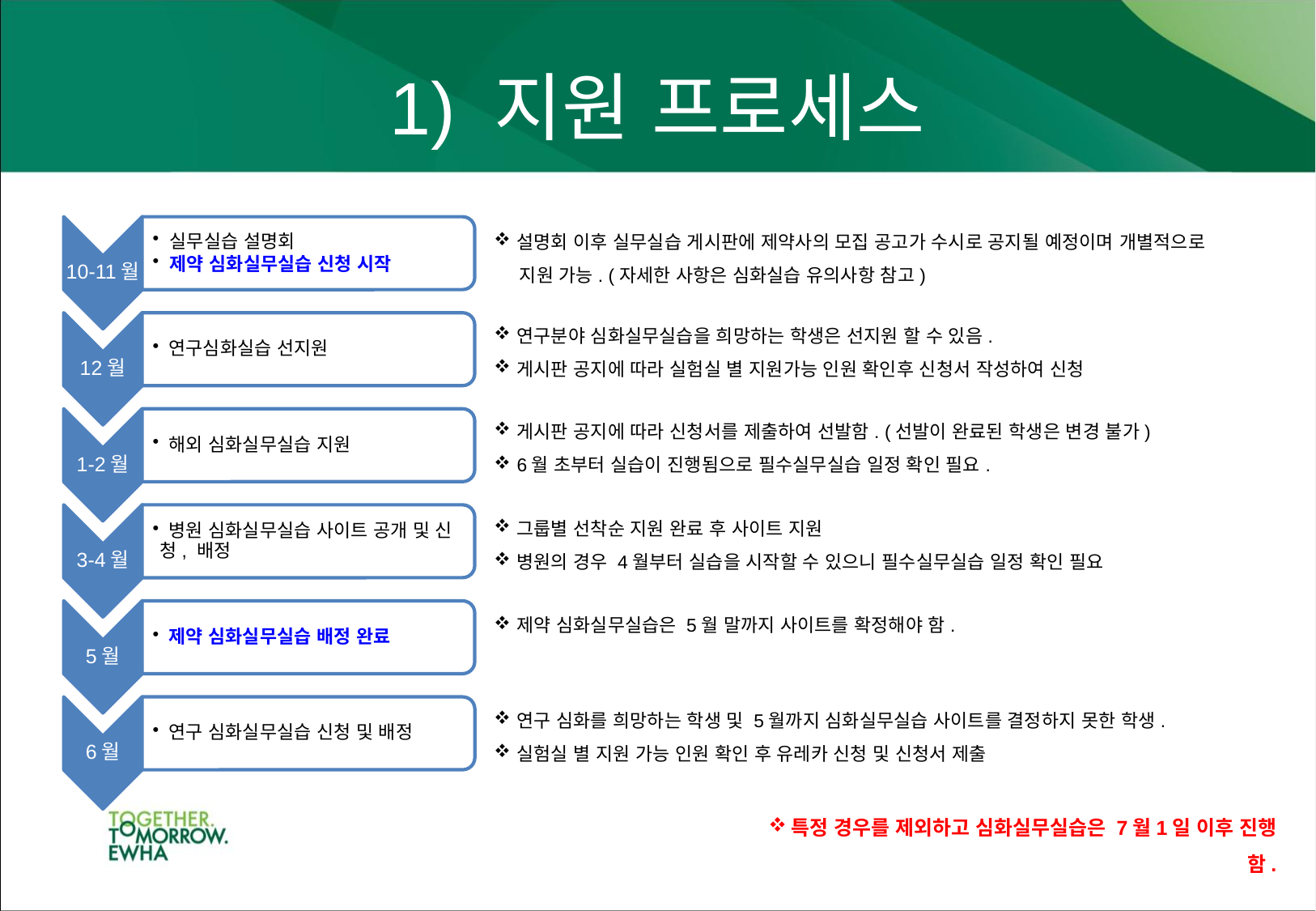

# 1) 지원 프로세스
설명회 이후 실무실습 게시판에 제약사의 모집 공고가 수시로 공지될 예정이며 개별적으로
    지원 가능. (자세한 사항은 심화실습 유의사항 참고)
10-11월
 실무실습 설명회
 제약 심화실무실습 신청 시작
12월
 연구심화실습 선지원
1-2월
 해외 심화실무실습 지원
3-4월
 병원 심화실무실습 사이트 공개 및 신청, 배정
5월
 제약 심화실무실습 배정 완료
6월
 연구 심화실무실습 신청 및 배정
연구분야 심화실무실습을 희망하는 학생은 선지원 할 수 있음.
게시판 공지에 따라 실험실 별 지원가능 인원 확인후 신청서 작성하여 신청
게시판 공지에 따라 신청서를 제출하여 선발함. (선발이 완료된 학생은 변경 불가)
6월 초부터 실습이 진행됨으로 필수실무실습 일정 확인 필요.
그룹별 선착순 지원 완료 후 사이트 지원
병원의 경우 4월부터 실습을 시작할 수 있으니 필수실무실습 일정 확인 필요
제약 심화실무실습은 5월 말까지 사이트를 확정해야 함.
연구 심화를 희망하는 학생 및 5월까지 심화실무실습 사이트를 결정하지 못한 학생.
실험실 별 지원 가능 인원 확인 후 유레카 신청 및 신청서 제출
특정 경우를 제외하고 심화실무실습은 7월1일 이후 진행함.